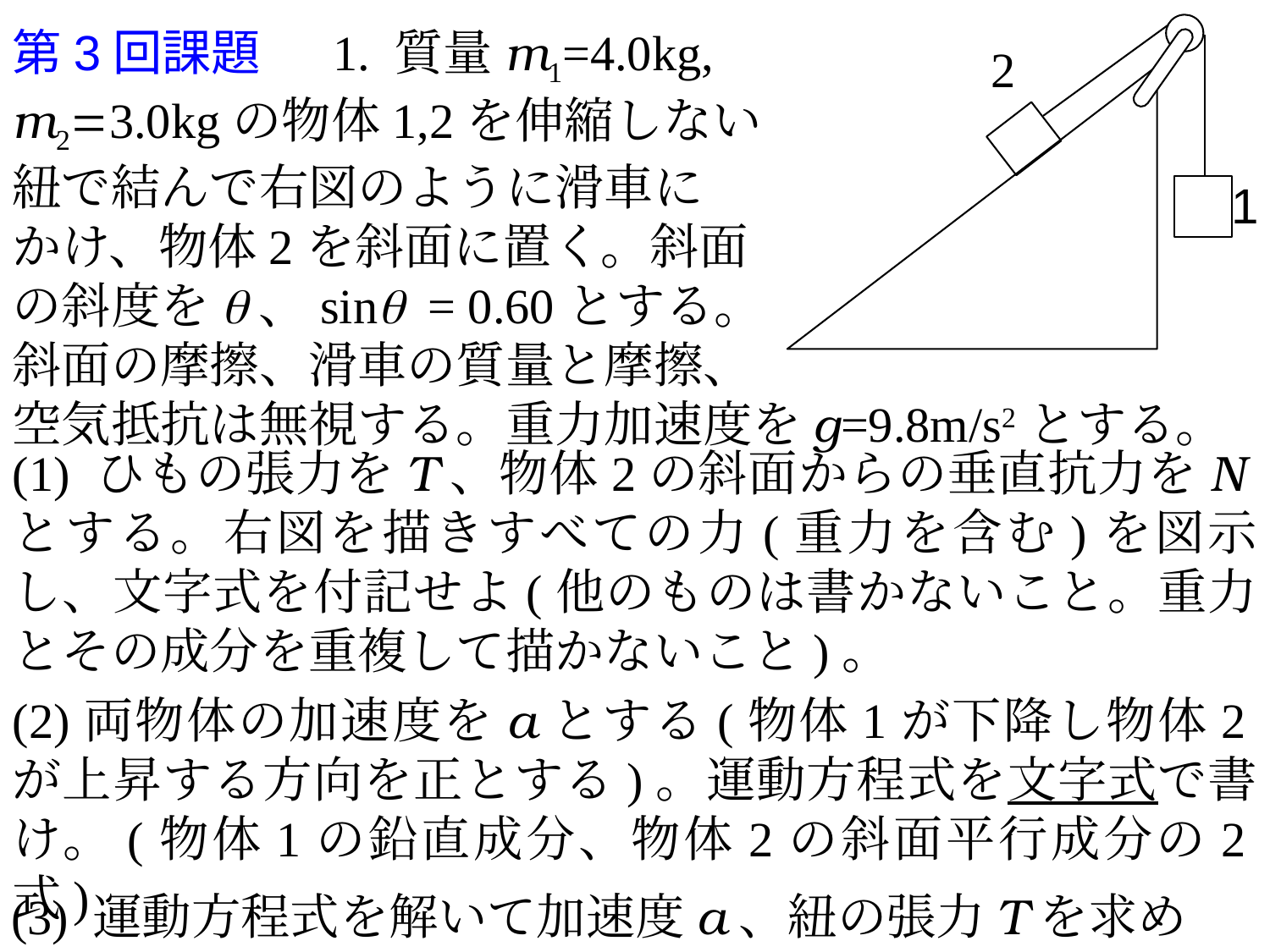

第3回課題 　1. 質量m1=4.0kg,
m2=3.0kgの物体1,2を伸縮しない
紐で結んで右図のように滑車に
かけ、物体2を斜面に置く。斜面
の斜度をθ、sinθ = 0.60とする。
斜面の摩擦、滑車の質量と摩擦、
空気抵抗は無視する。重力加速度をg=9.8m/s2とする。
2

1

(1) ひもの張力をT、物体2の斜面からの垂直抗力をNとする。右図を描きすべての力(重力を含む)を図示し、文字式を付記せよ(他のものは書かないこと。重力とその成分を重複して描かないこと)。
(2)両物体の加速度をaとする(物体1が下降し物体2が上昇する方向を正とする)。運動方程式を文字式で書け。(物体1の鉛直成分、物体2の斜面平行成分の2式)
(3) 運動方程式を解いて加速度a、紐の張力Tを求めよ。